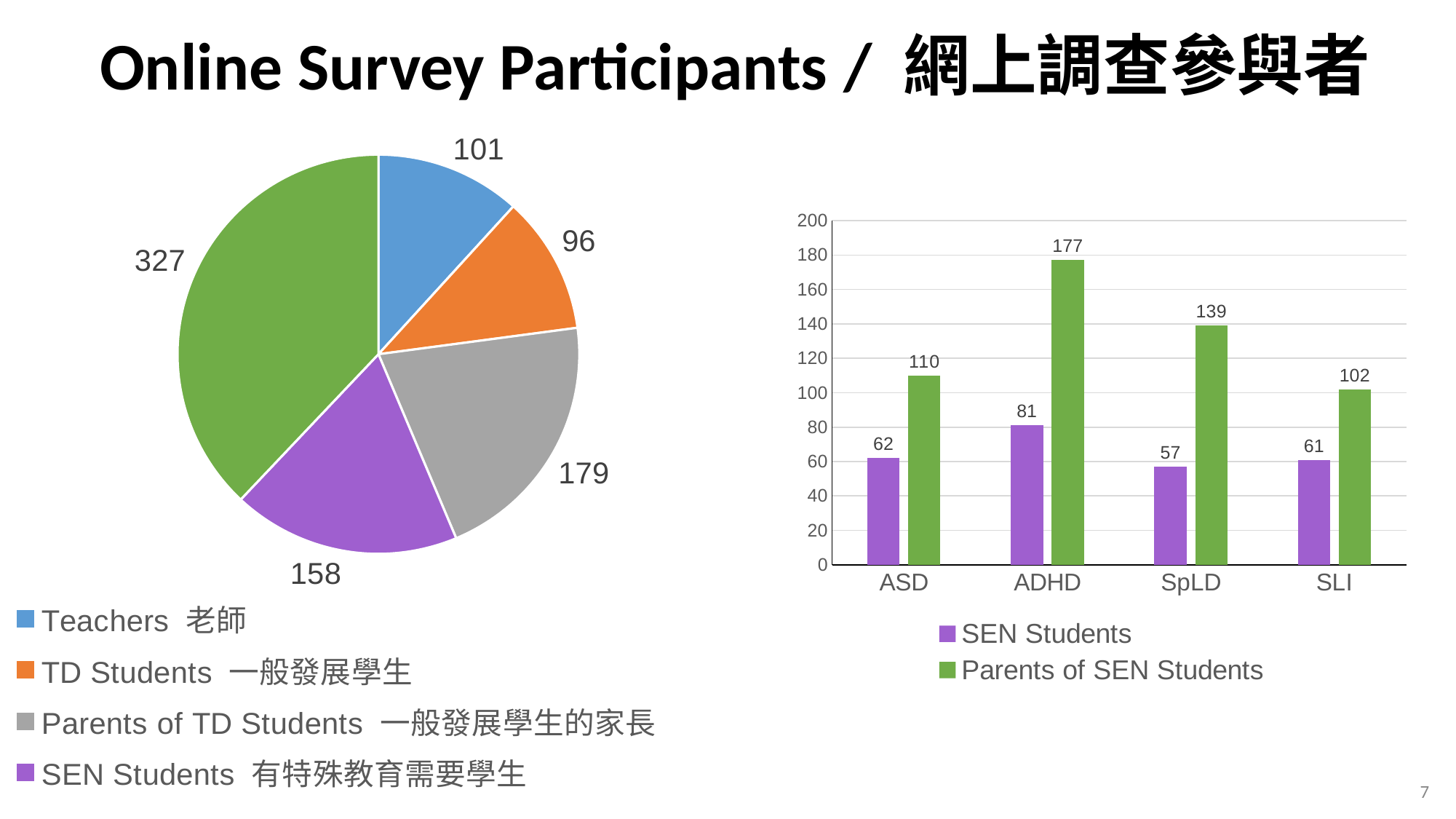

Online Survey Participants / 網上調查參與者

### Chart

| Category | Column1 |
|---|---|
| Teachers 老師 | 101.0 |
| TD Students 一般發展學生 | 96.0 |
| Parents of TD Students 一般發展學生的家長 | 179.0 |
| SEN Students 有特殊教育需要學生 | 158.0 |
| Parents of SEN Students 有特殊教育需要學生的家長 | 327.0 |

### Chart

| Category | SEN Students | Parents of SEN Students |
|---|---|---|
| ASD | 62.0 | 110.0 |
| ADHD | 81.0 | 177.0 |
| SpLD | 57.0 | 139.0 |
| SLI | 61.0 | 102.0 |
7